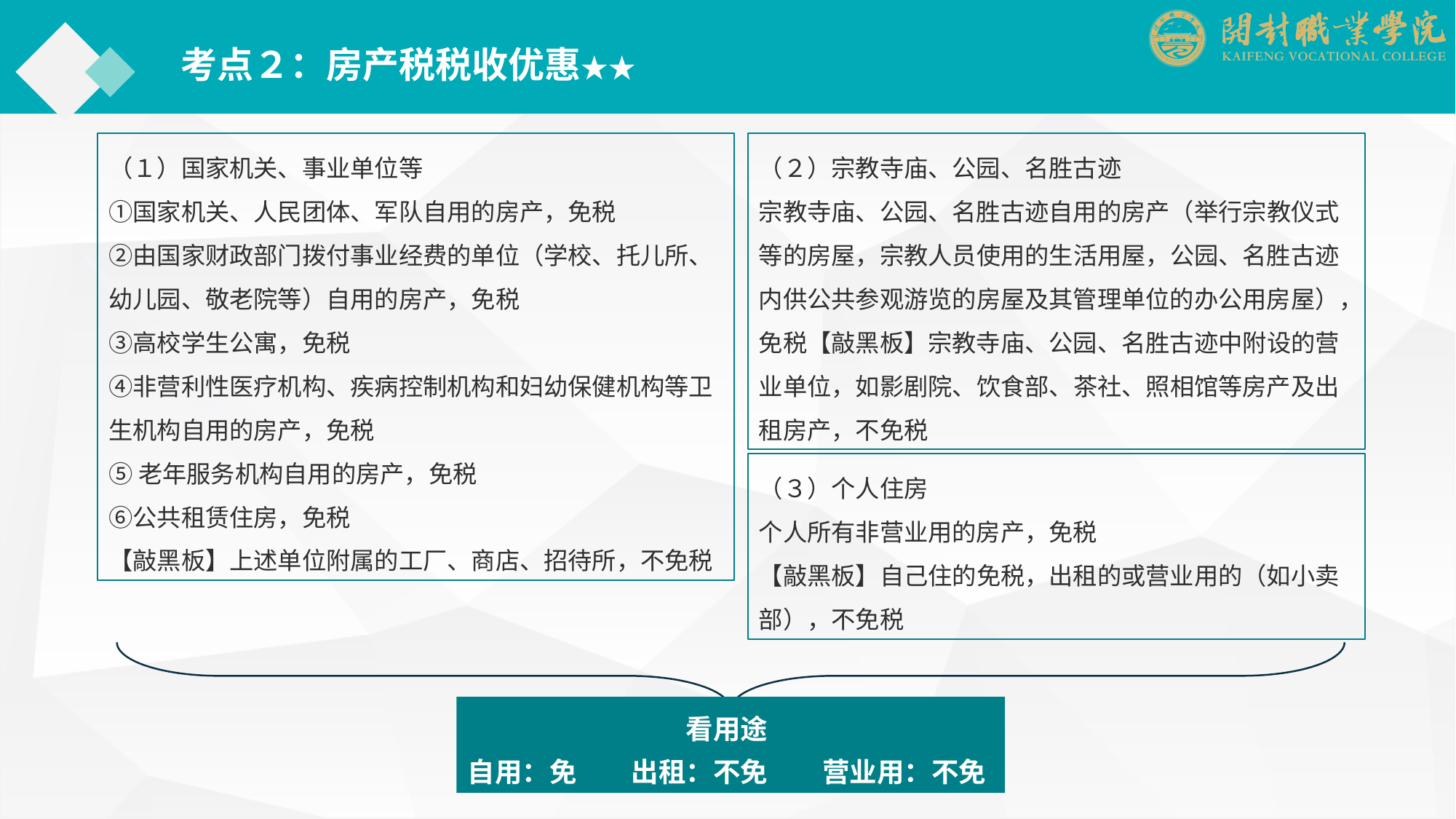

考点２：房产税税收优惠★★

（１）国家机关、事业单位等
①国家机关、人民团体、军队自用的房产，免税
②由国家财政部门拨付事业经费的单位（学校、托儿所、幼儿园、敬老院等）自用的房产，免税
③高校学生公寓，免税
④非营利性医疗机构、疾病控制机构和妇幼保健机构等卫生机构自用的房产，免税
⑤老年服务机构自用的房产，免税
⑥公共租赁住房，免税
【敲黑板】上述单位附属的工厂、商店、招待所，不免税
（２）宗教寺庙、公园、名胜古迹
宗教寺庙、公园、名胜古迹自用的房产（举行宗教仪式等的房屋，宗教人员使用的生活用屋，公园、名胜古迹内供公共参观游览的房屋及其管理单位的办公用房屋），免税【敲黑板】宗教寺庙、公园、名胜古迹中附设的营业单位，如影剧院、饮食部、茶社、照相馆等房产及出租房产，不免税
（３）个人住房
个人所有非营业用的房产，免税
【敲黑板】自己住的免税，出租的或营业用的（如小卖部），不免税
　　　　　　　　看用途
自用：免　　出租：不免　　营业用：不免